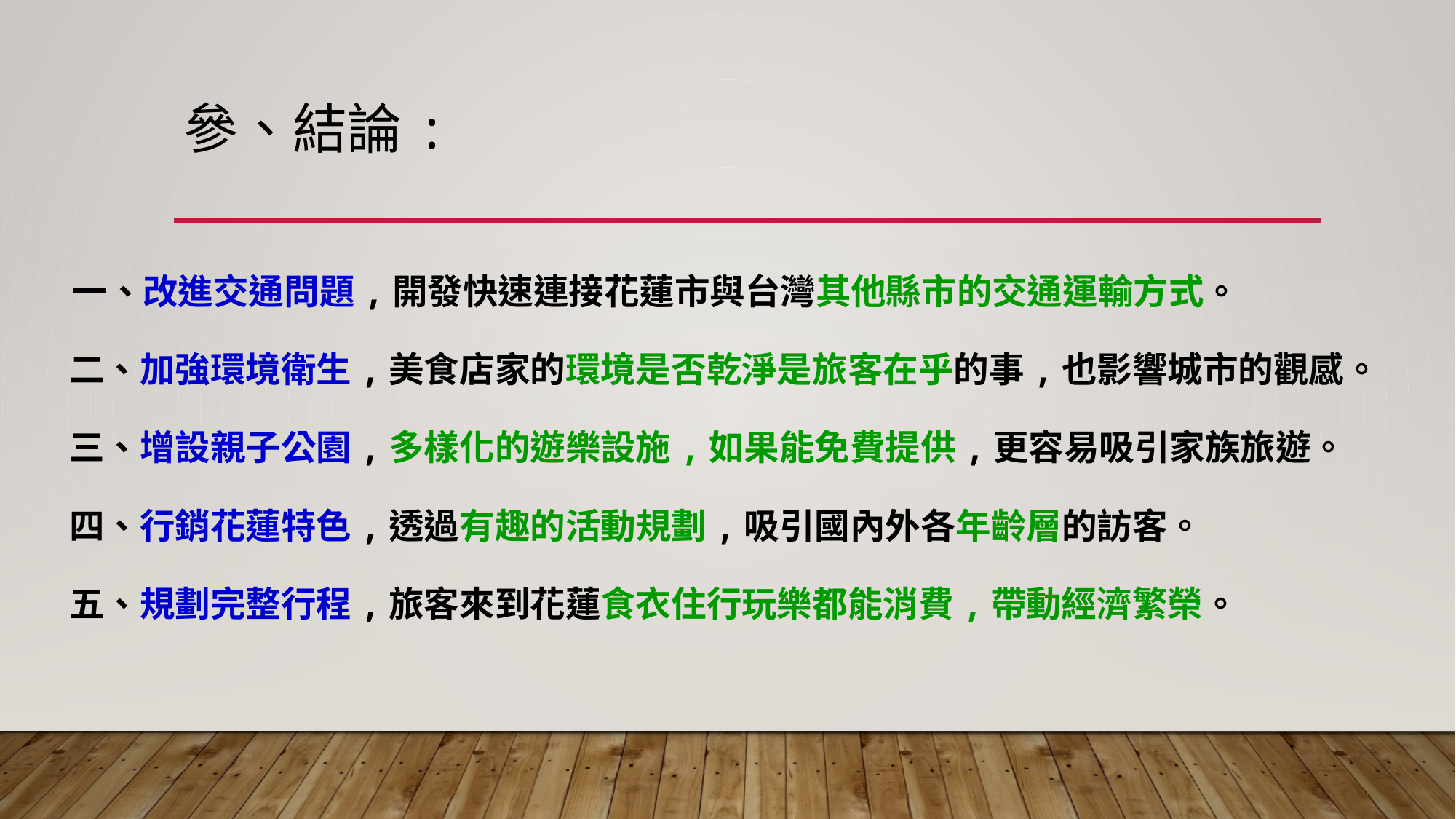

# 參、結論:
 一、改進交通問題,開發快速連接花蓮市與台灣其他縣市的交通運輸方式。
二、加強環境衛生,美食店家的環境是否乾淨是旅客在乎的事,也影響城市的觀感。
三、增設親子公園,多樣化的遊樂設施,如果能免費提供,更容易吸引家族旅遊。
四、行銷花蓮特色,透過有趣的活動規劃,吸引國內外各年齡層的訪客。
五、規劃完整行程,旅客來到花蓮食衣住行玩樂都能消費,帶動經濟繁榮。